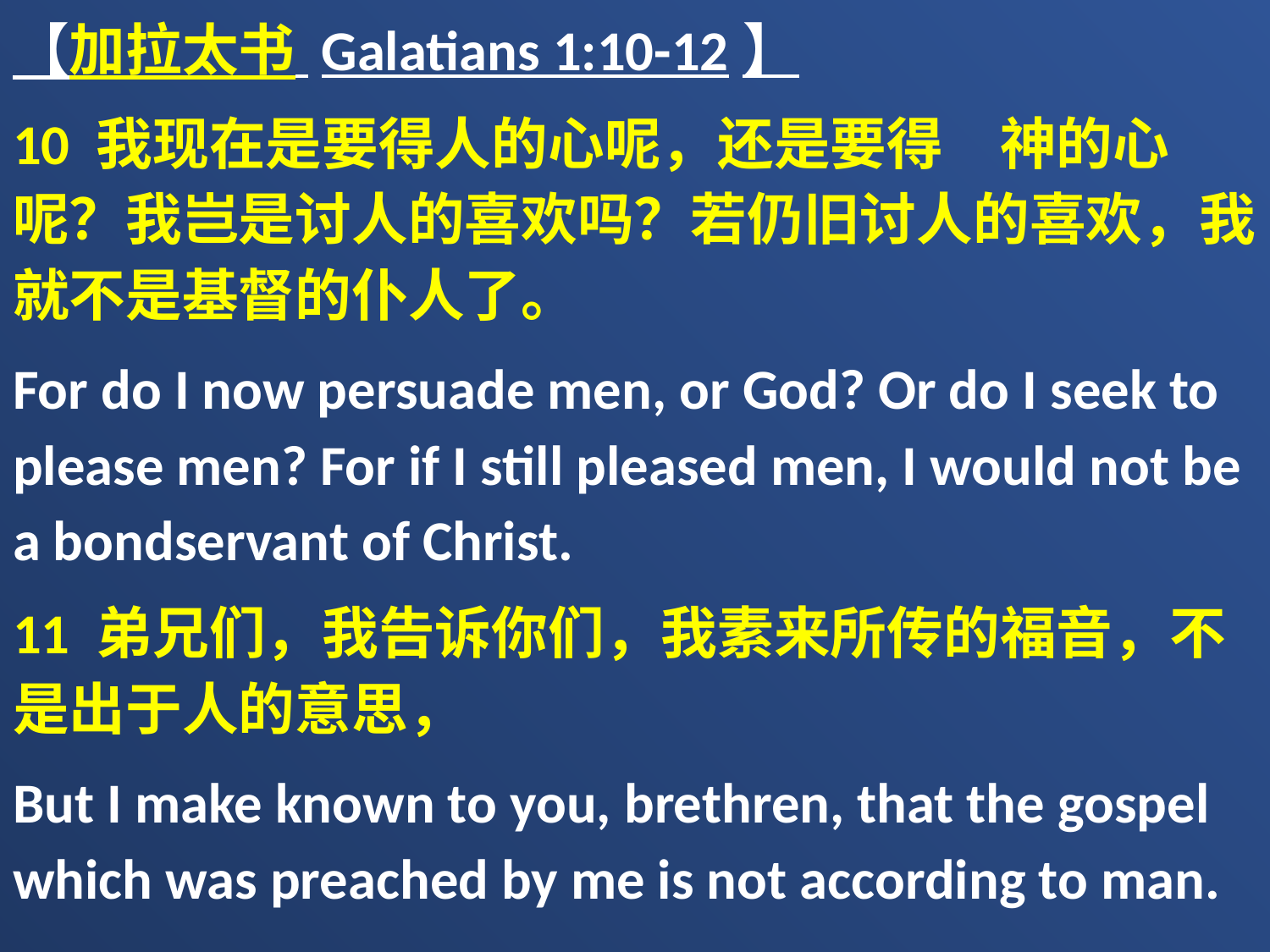

【加拉太书 Galatians 1:10-12】
10 我现在是要得人的心呢，还是要得　神的心呢？我岂是讨人的喜欢吗？若仍旧讨人的喜欢，我就不是基督的仆人了。
For do I now persuade men, or God? Or do I seek to please men? For if I still pleased men, I would not be a bondservant of Christ.
11 弟兄们，我告诉你们，我素来所传的福音，不是出于人的意思，
But I make known to you, brethren, that the gospel which was preached by me is not according to man.